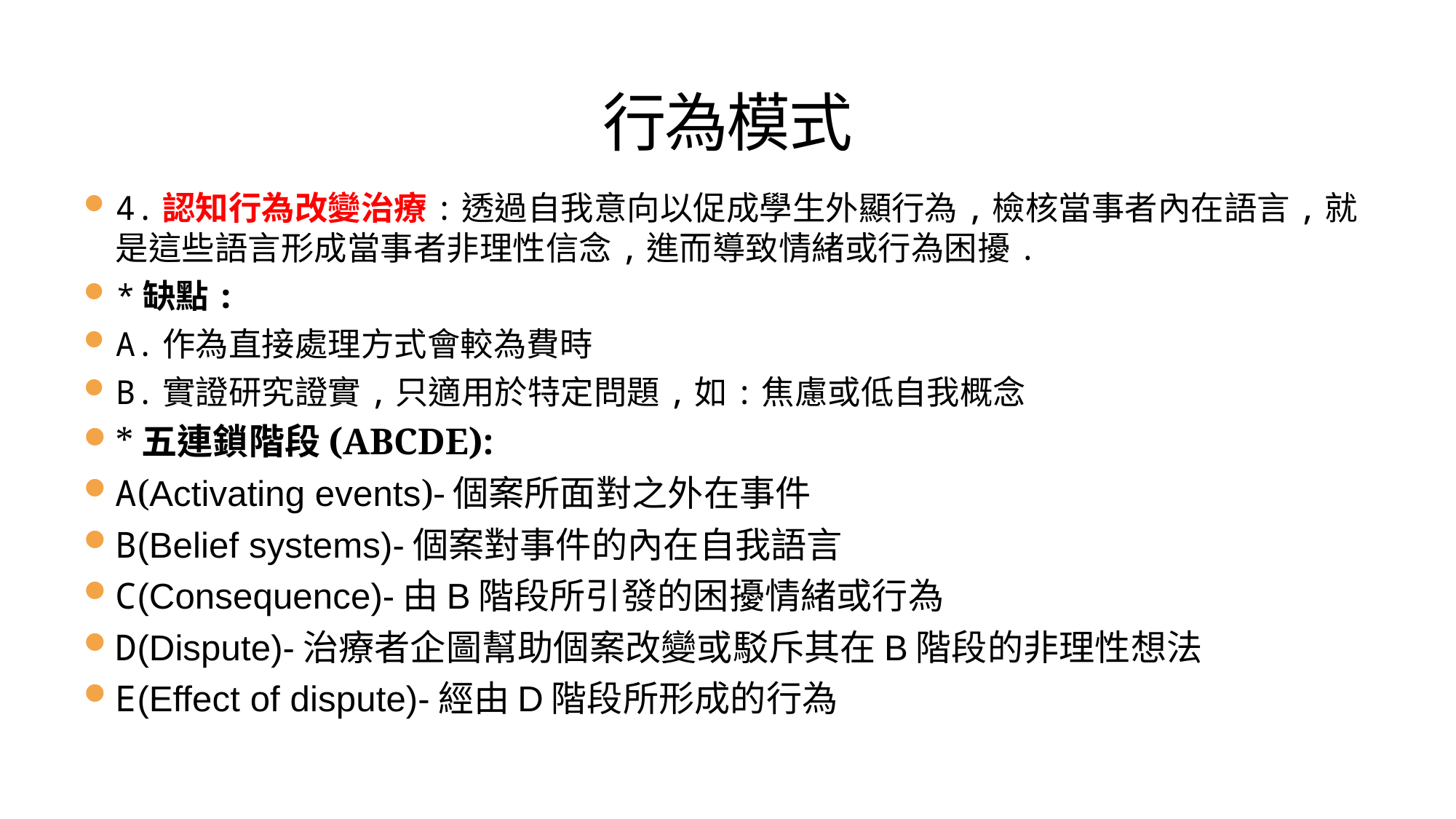

# 行為模式
4.認知行為改變治療:透過自我意向以促成學生外顯行為,檢核當事者內在語言,就是這些語言形成當事者非理性信念,進而導致情緒或行為困擾.
*缺點:
A.作為直接處理方式會較為費時
B.實證研究證實,只適用於特定問題,如:焦慮或低自我概念
*五連鎖階段(ABCDE):
A(Activating events)-個案所面對之外在事件
B(Belief systems)-個案對事件的內在自我語言
C(Consequence)-由B階段所引發的困擾情緒或行為
D(Dispute)-治療者企圖幫助個案改變或駁斥其在B階段的非理性想法
E(Effect of dispute)-經由D階段所形成的行為